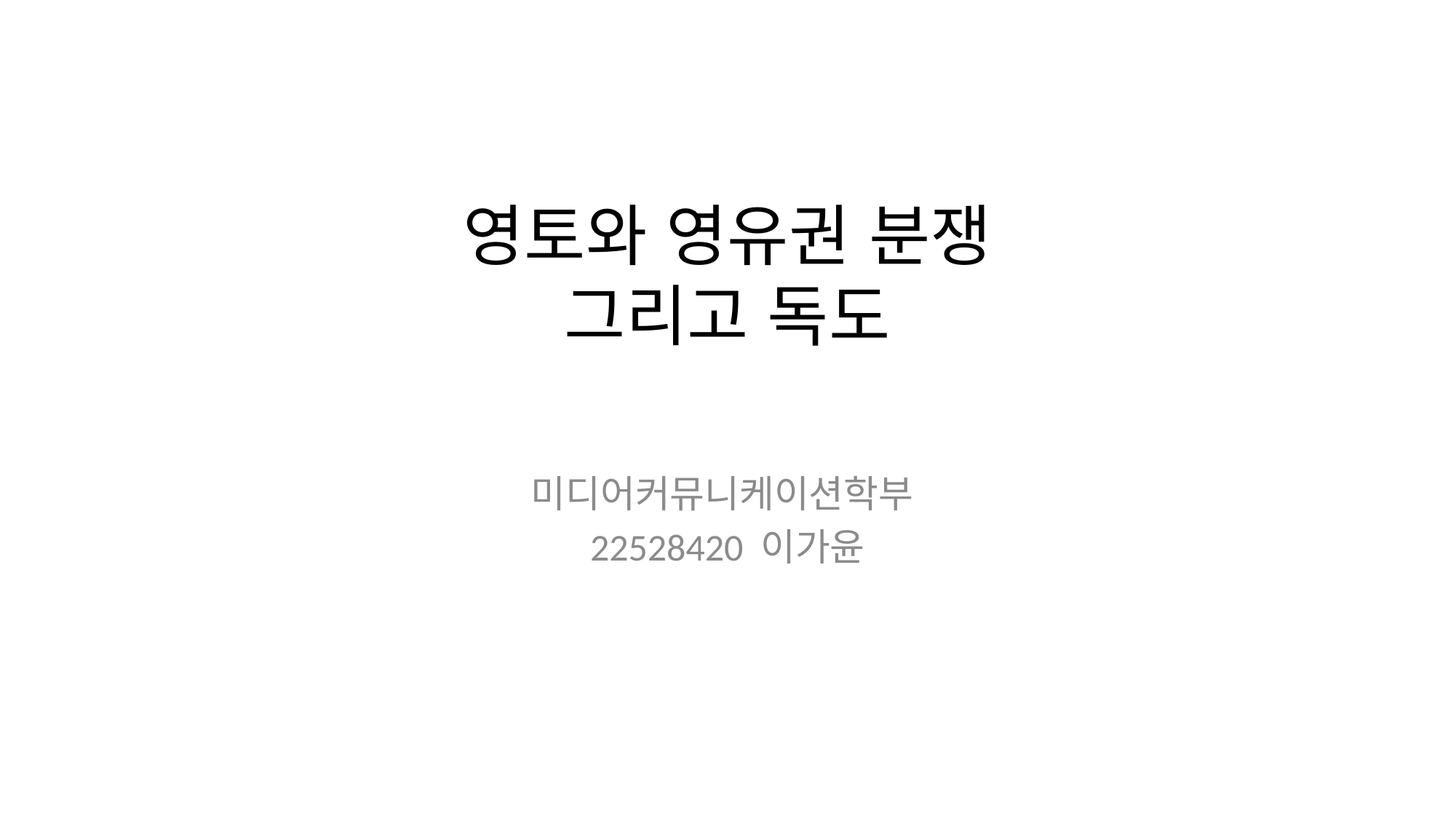

# 영토와 영유권 분쟁 그리고 독도
미디어커뮤니케이션학부
22528420 이가윤